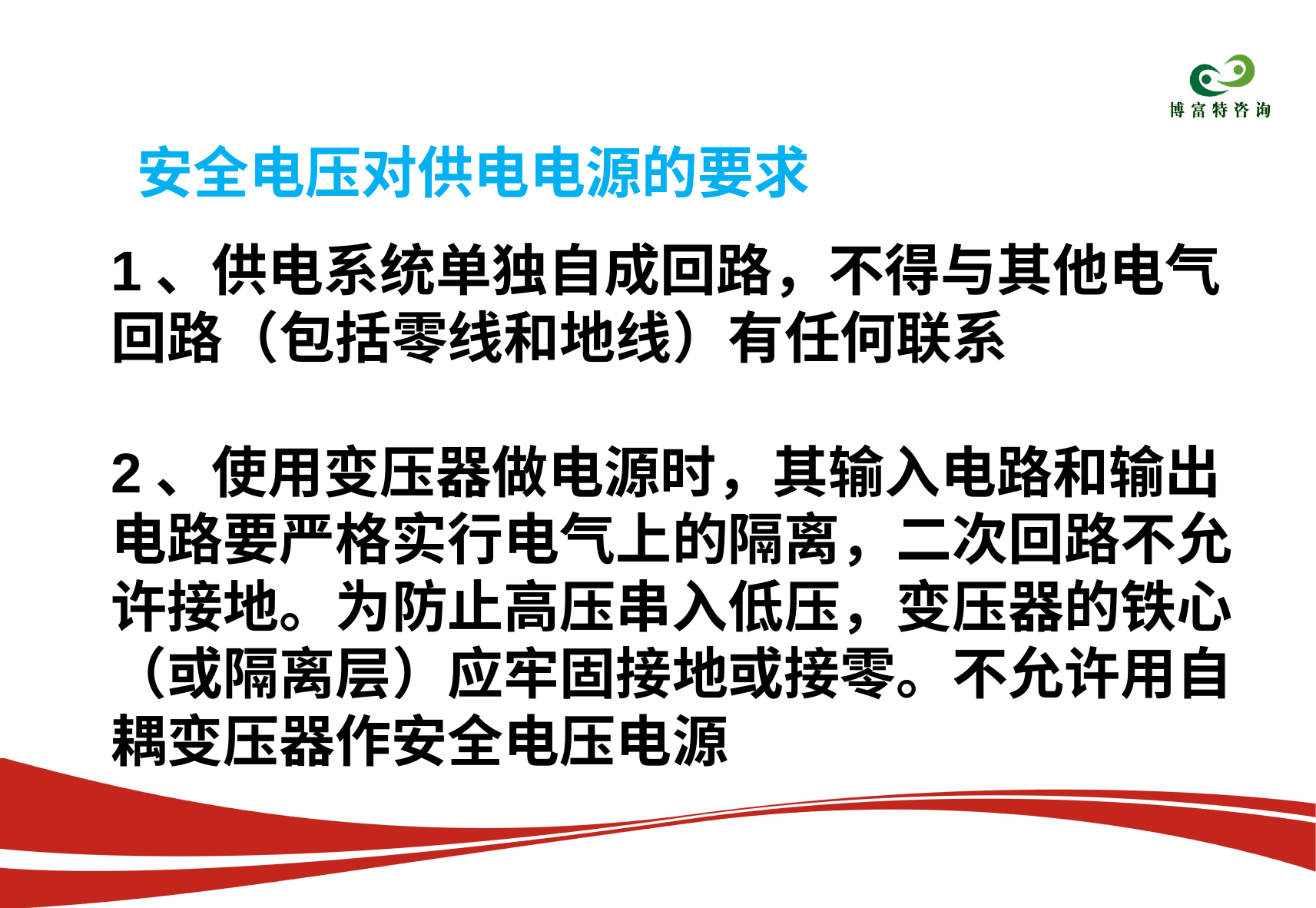

35
安全电压对供电电源的要求
1、供电系统单独自成回路，不得与其他电气回路（包括零线和地线）有任何联系

2、使用变压器做电源时，其输入电路和输出电路要严格实行电气上的隔离，二次回路不允许接地。为防止高压串入低压，变压器的铁心（或隔离层）应牢固接地或接零。不允许用自耦变压器作安全电压电源